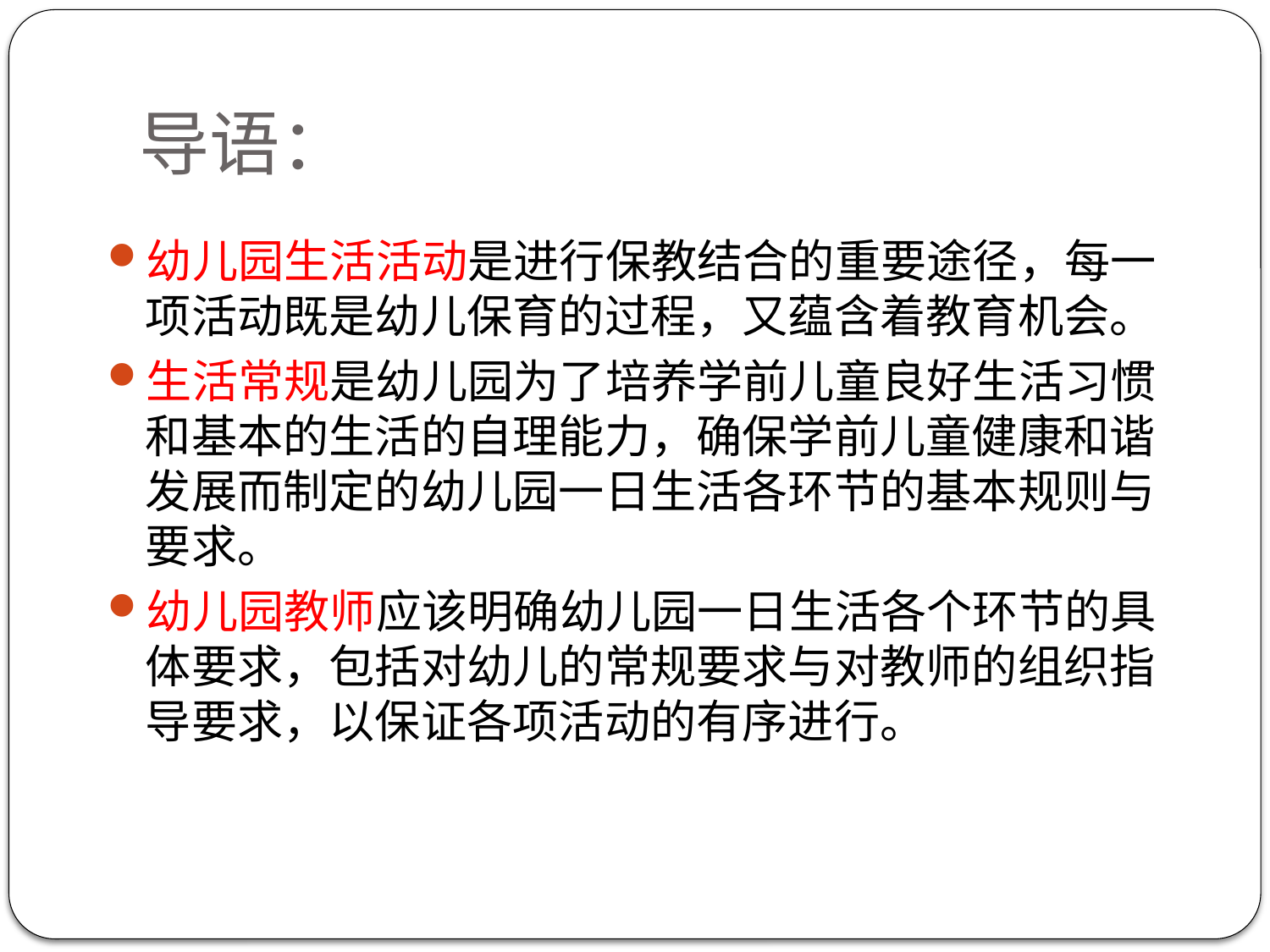

# 导语：
幼儿园生活活动是进行保教结合的重要途径，每一项活动既是幼儿保育的过程，又蕴含着教育机会。
生活常规是幼儿园为了培养学前儿童良好生活习惯和基本的生活的自理能力，确保学前儿童健康和谐发展而制定的幼儿园一日生活各环节的基本规则与要求。
幼儿园教师应该明确幼儿园一日生活各个环节的具体要求，包括对幼儿的常规要求与对教师的组织指导要求，以保证各项活动的有序进行。